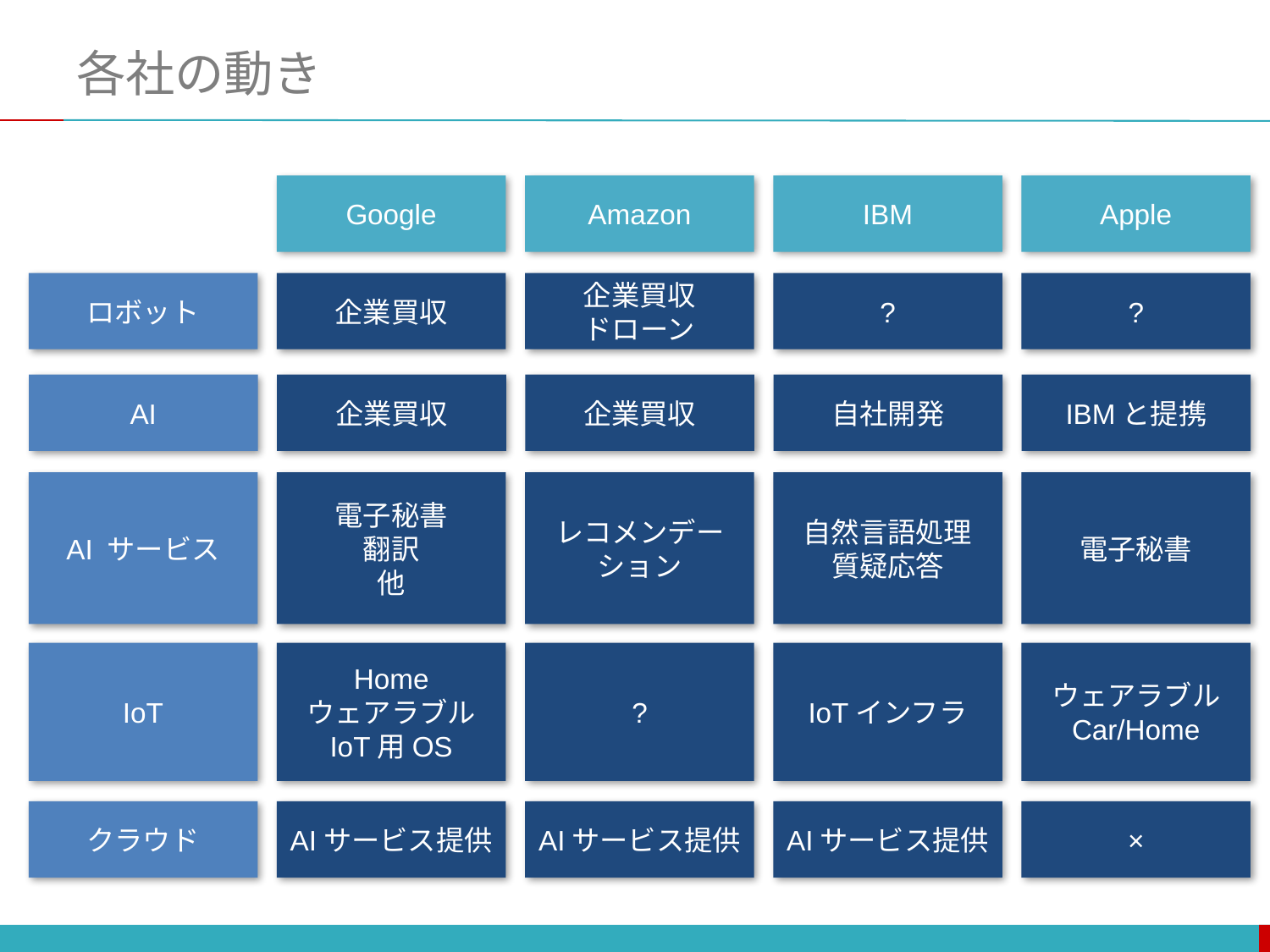

# 各社の動き
Google
Amazon
IBM
Apple
ロボット
企業買収
企業買収
ドローン
?
?
AI
企業買収
企業買収
自社開発
IBMと提携
AI サービス
電子秘書
翻訳
他
レコメンデーション
自然言語処理
質疑応答
電子秘書
IoT
Home
ウェアラブル
IoT用OS
?
IoTインフラ
ウェアラブル
Car/Home
クラウド
AIサービス提供
AIサービス提供
AIサービス提供
×